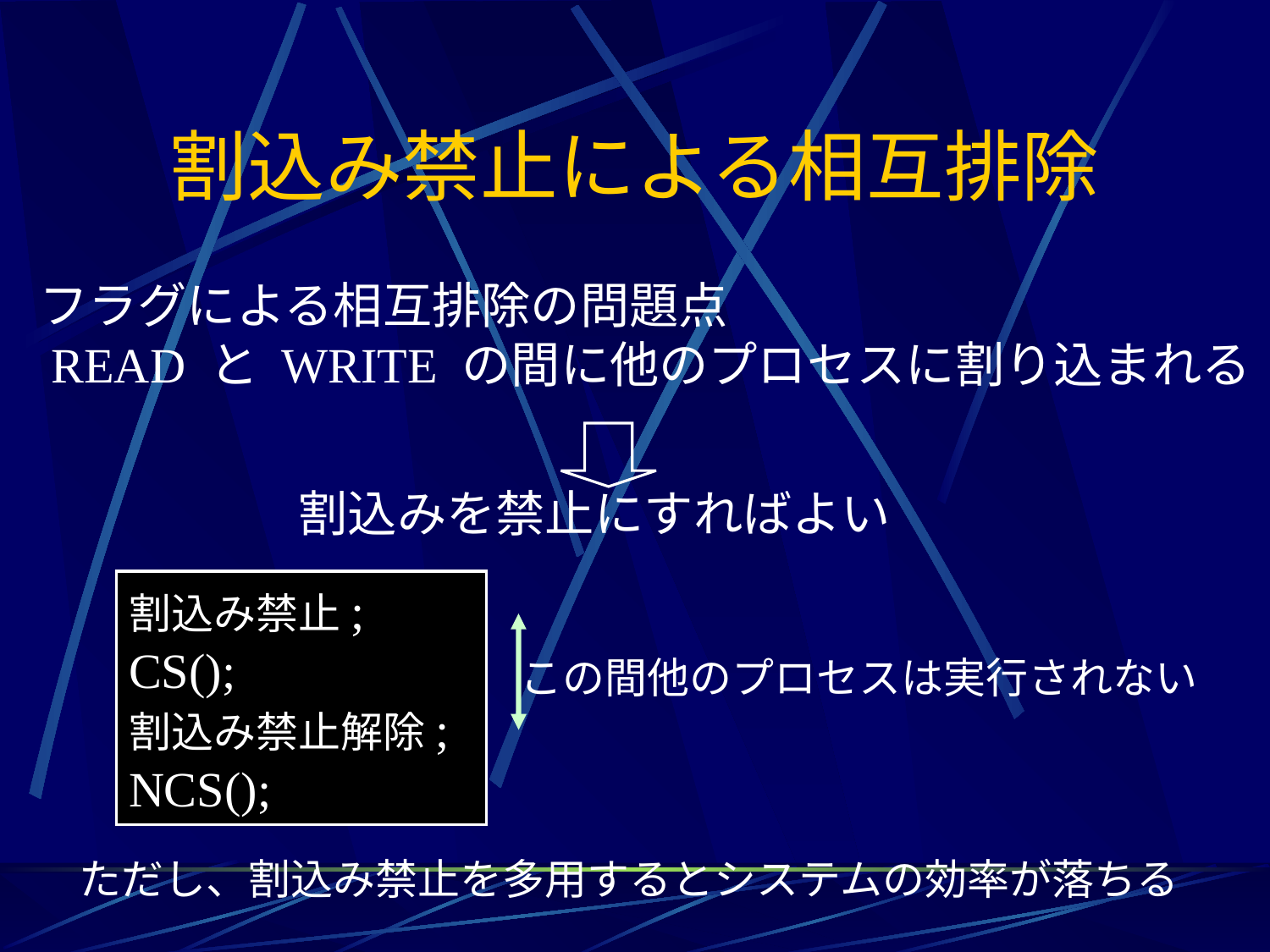

# 割込み禁止による相互排除
フラグによる相互排除の問題点
 READ と WRITE の間に他のプロセスに割り込まれる

割込みを禁止にすればよい
割込み禁止;
CS();
割込み禁止解除;
NCS();

この間他のプロセスは実行されない
ただし、割込み禁止を多用するとシステムの効率が落ちる